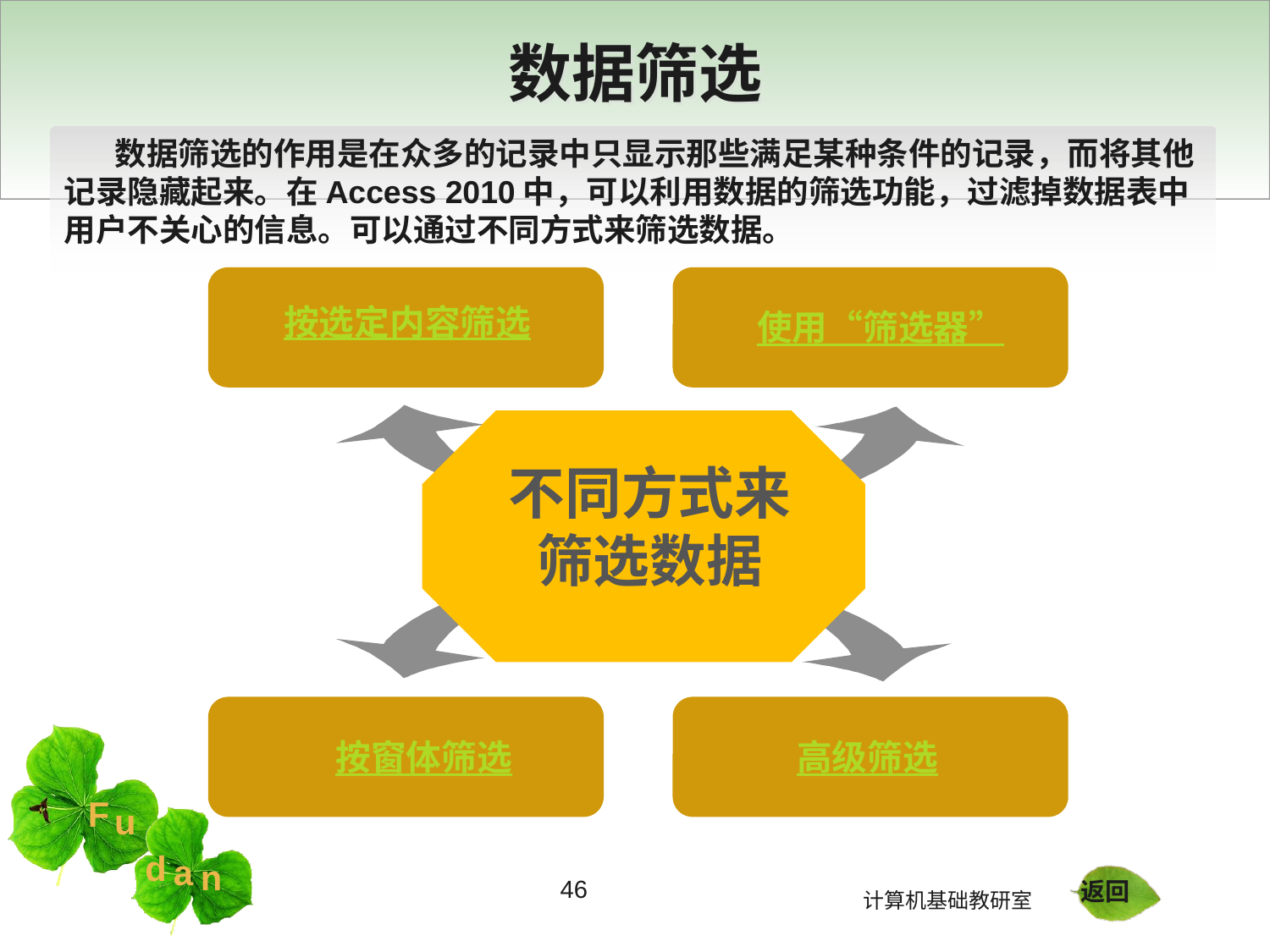

# 数据筛选
      数据筛选的作用是在众多的记录中只显示那些满足某种条件的记录，而将其他记录隐藏起来。在Access 2010中，可以利用数据的筛选功能，过滤掉数据表中用户不关心的信息。可以通过不同方式来筛选数据。

按选定内容筛选
使用“筛选器”

不同方式来筛选数据

按窗体筛选
高级筛选
46
返回